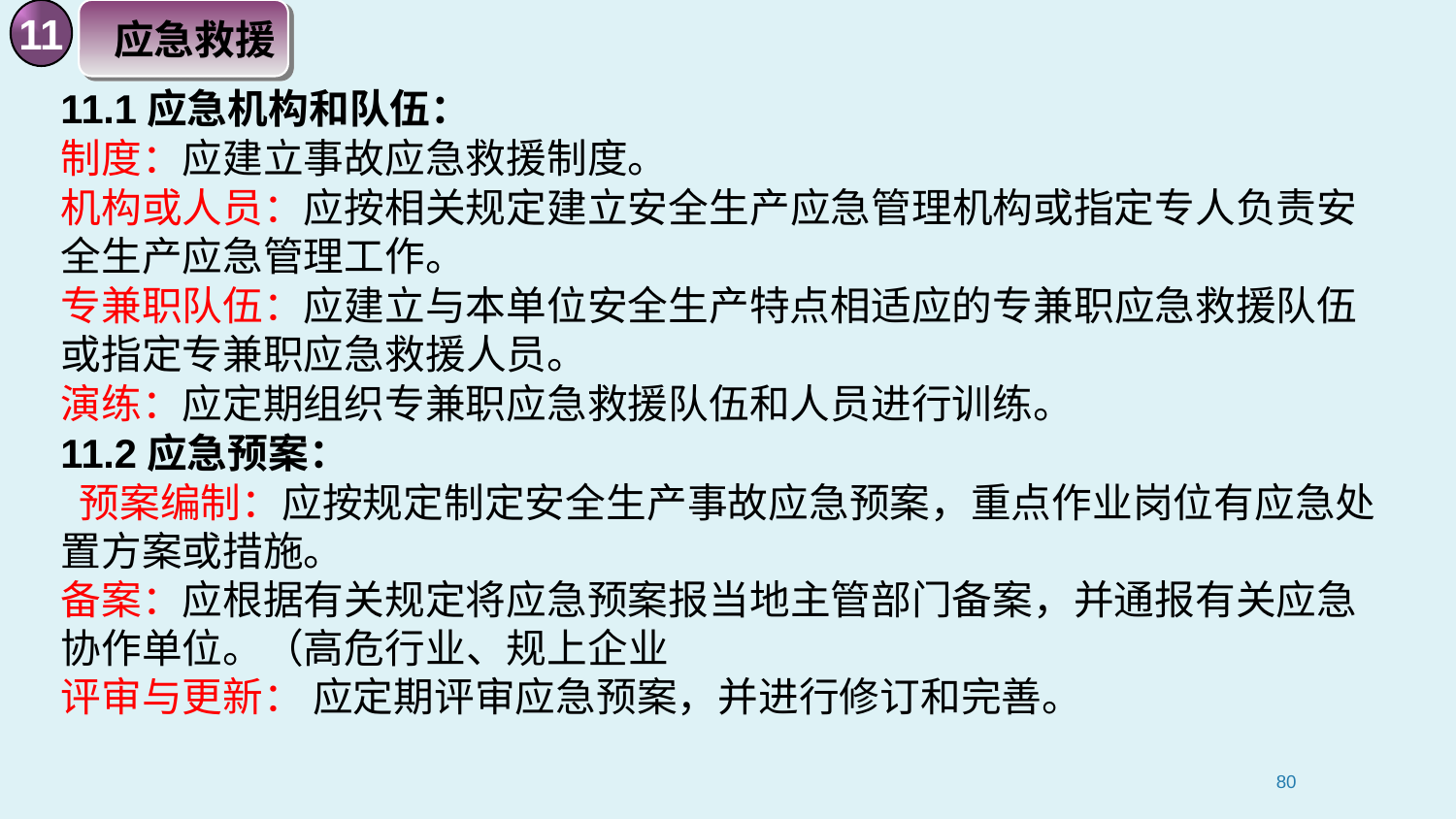

11
应急救援
11.1应急机构和队伍：
制度：应建立事故应急救援制度。
机构或人员：应按相关规定建立安全生产应急管理机构或指定专人负责安全生产应急管理工作。
专兼职队伍：应建立与本单位安全生产特点相适应的专兼职应急救援队伍或指定专兼职应急救援人员。
演练：应定期组织专兼职应急救援队伍和人员进行训练。
11.2应急预案：
 预案编制：应按规定制定安全生产事故应急预案，重点作业岗位有应急处置方案或措施。
备案：应根据有关规定将应急预案报当地主管部门备案，并通报有关应急协作单位。（高危行业、规上企业
评审与更新： 应定期评审应急预案，并进行修订和完善。

                                     80